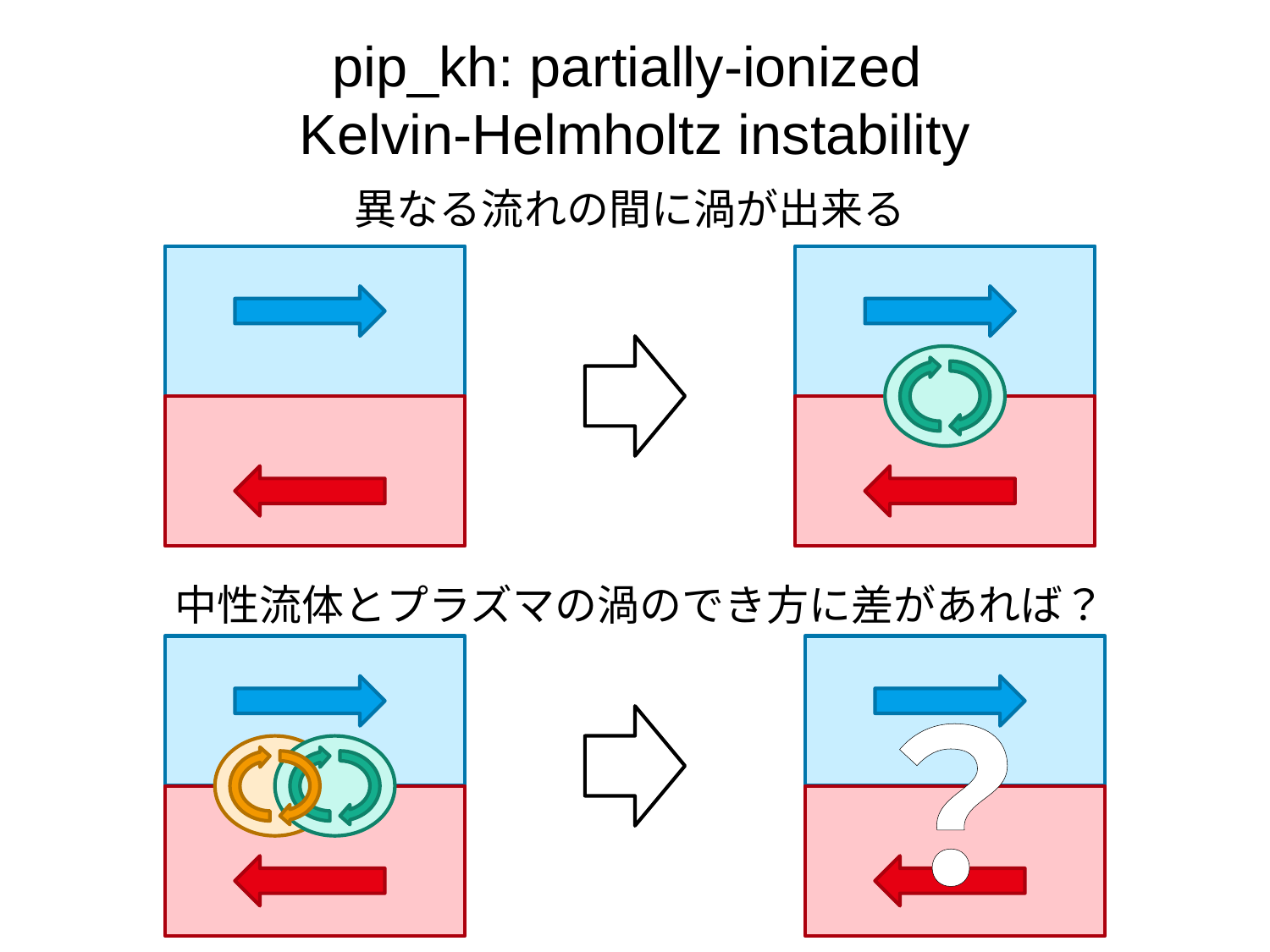

# pip_kh: partially-ionized Kelvin-Helmholtz instability
異なる流れの間に渦が出来る

中性流体とプラズマの渦のでき方に差があれば？

？